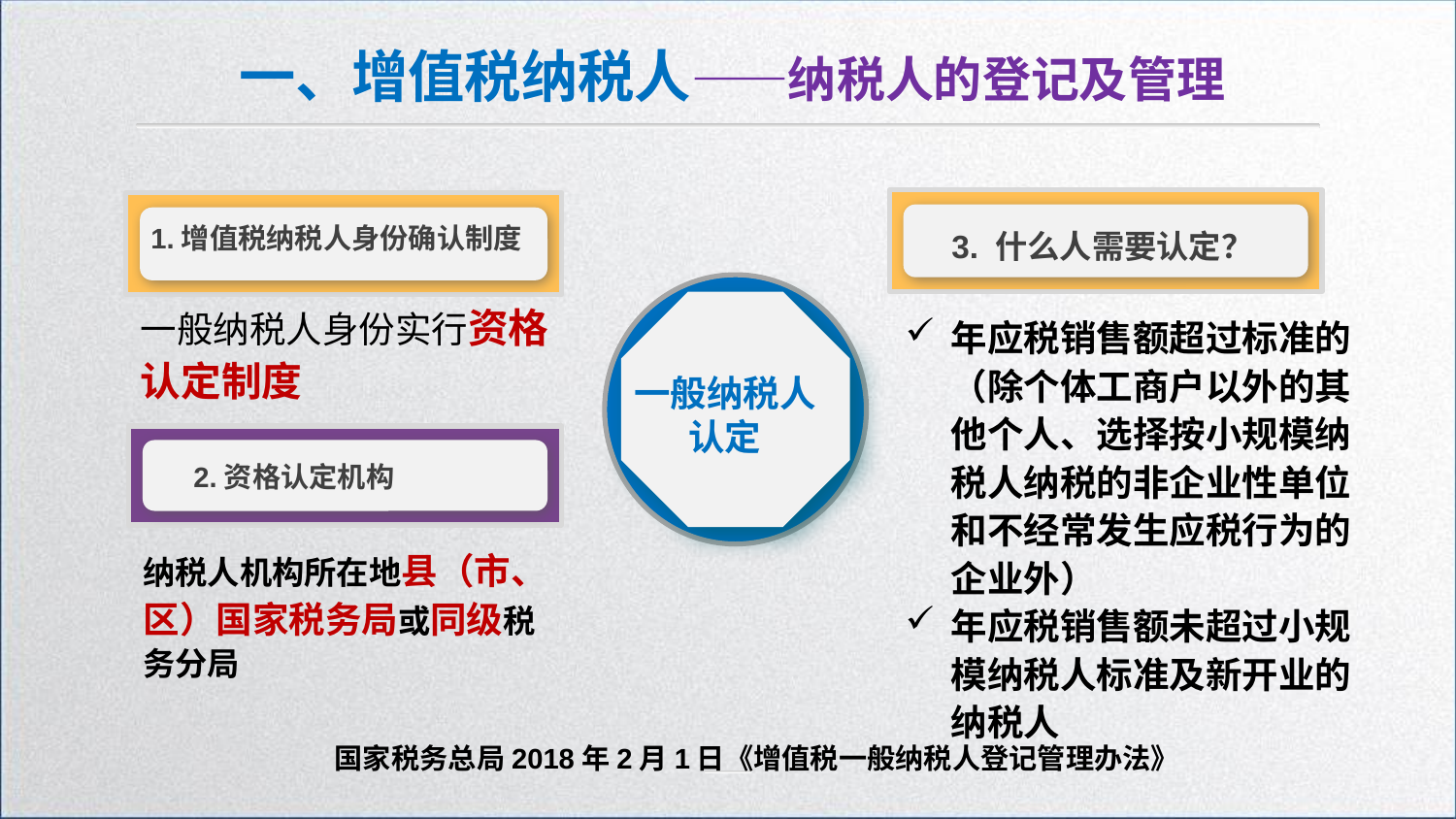

一、增值税纳税人——纳税人的登记及管理

 1.增值税纳税人身份确认制度
3. 什么人需要认定？

一般纳税人身份实行资格认定制度

年应税销售额超过标准的（除个体工商户以外的其他个人、选择按小规模纳税人纳税的非企业性单位和不经常发生应税行为的企业外）
年应税销售额未超过小规模纳税人标准及新开业的纳税人
一般纳税人认定

2.资格认定机构
纳税人机构所在地县（市、区）国家税务局或同级税务分局
国家税务总局2018年2月1日《增值税一般纳税人登记管理办法》